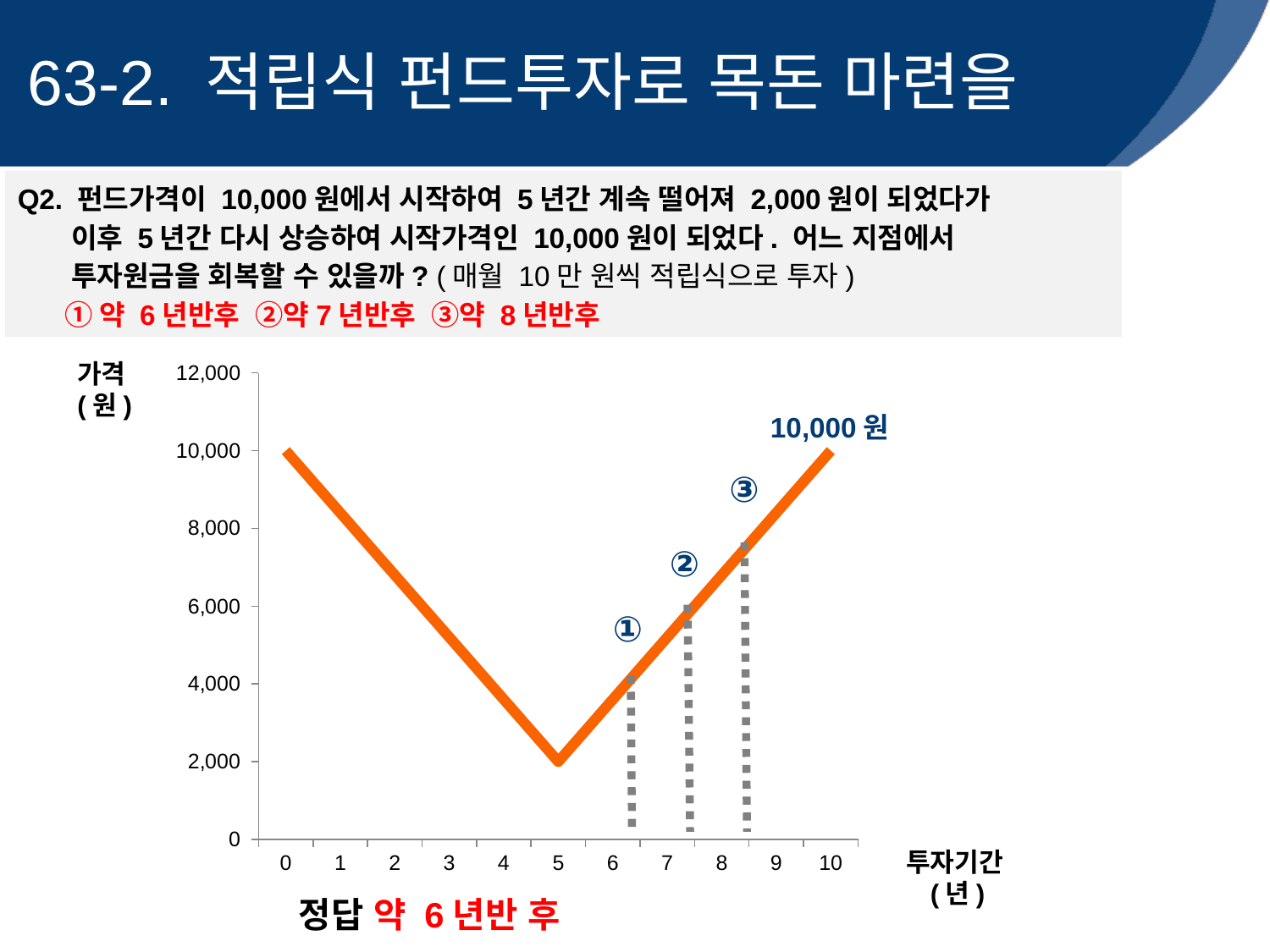

63-2. 적립식 펀드투자로 목돈 마련을
Q2. 펀드가격이 10,000원에서 시작하여 5년간 계속 떨어져 2,000원이 되었다가
      이후 5년간 다시 상승하여 시작가격인 10,000원이 되었다. 어느 지점에서
      투자원금을 회복할 수 있을까? (매월 10만 원씩 적립식으로 투자)
      ①약 6년반후  ②약7년반후  ③약 8년반후
가격(원)

### Chart

| Category | 가격 |
|---|---|
| 0 | 10000.0 |
| 1 | 8400.0 |
| 2 | 6800.0 |
| 3 | 5200.0 |
| 4 | 3600.0 |
| 5 | 2000.0 |
| 6 | 3600.0 |
| 7 | 5200.0 |
| 8 | 6800.0 |
| 9 | 8400.0 |
| 10 | 10000.0 |
투자기간(년)
10,000원
③
②
①
정답 약 6년반 후